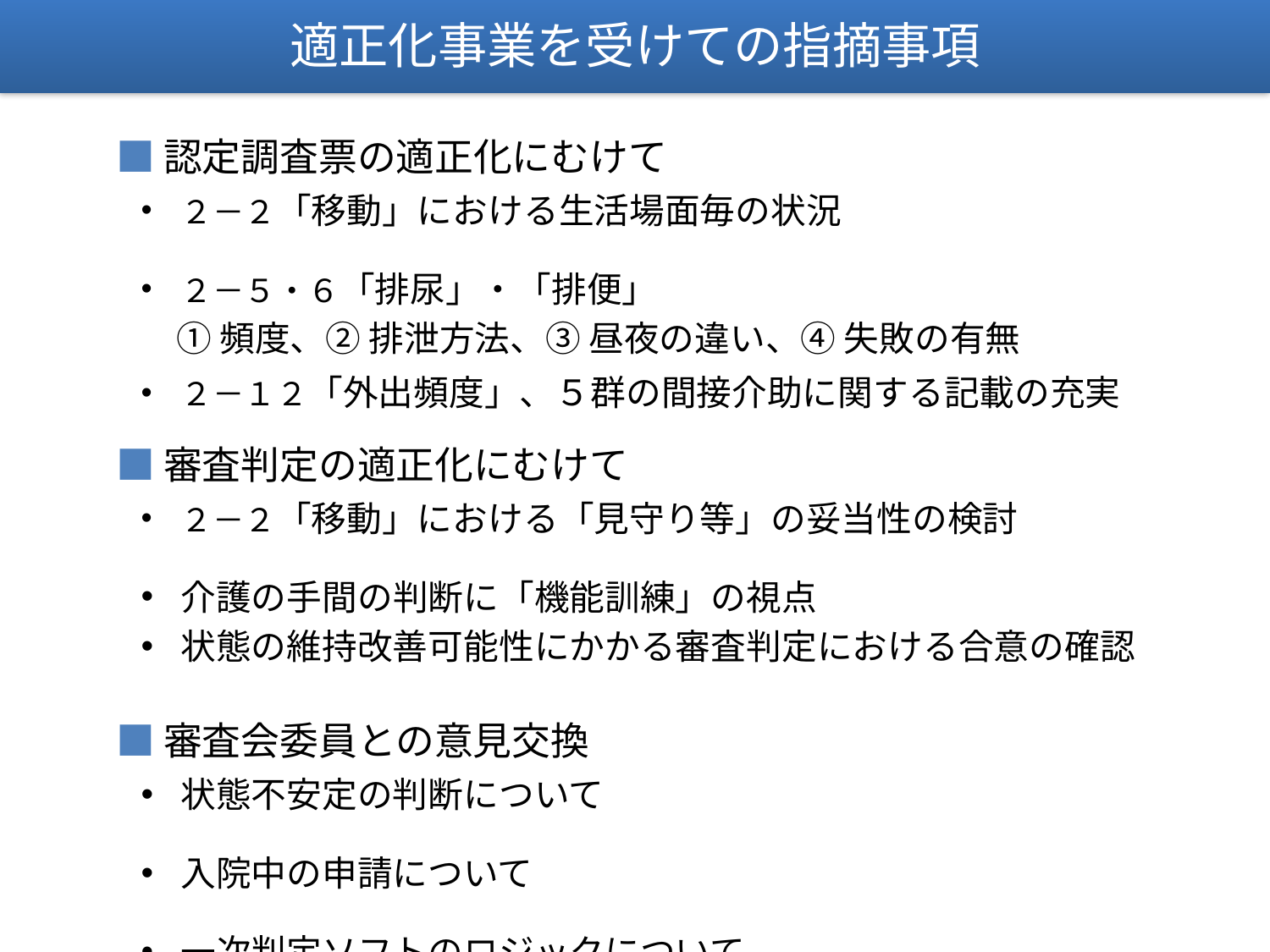

適正化事業を受けての指摘事項
　■ 認定調査票の適正化にむけて

２－２「移動」における生活場面毎の状況

２－５・６「排尿」・「排便」
　① 頻度、② 排泄方法、③ 昼夜の違い、④ 失敗の有無

２－１２「外出頻度」、５群の間接介助に関する記載の充実

　■ 審査判定の適正化にむけて

２－２「移動」における「見守り等」の妥当性の検討

介護の手間の判断に「機能訓練」の視点
状態の維持改善可能性にかかる審査判定における合意の確認

　■ 審査会委員との意見交換

状態不安定の判断について

入院中の申請について

一次判定ソフトのロジックについて